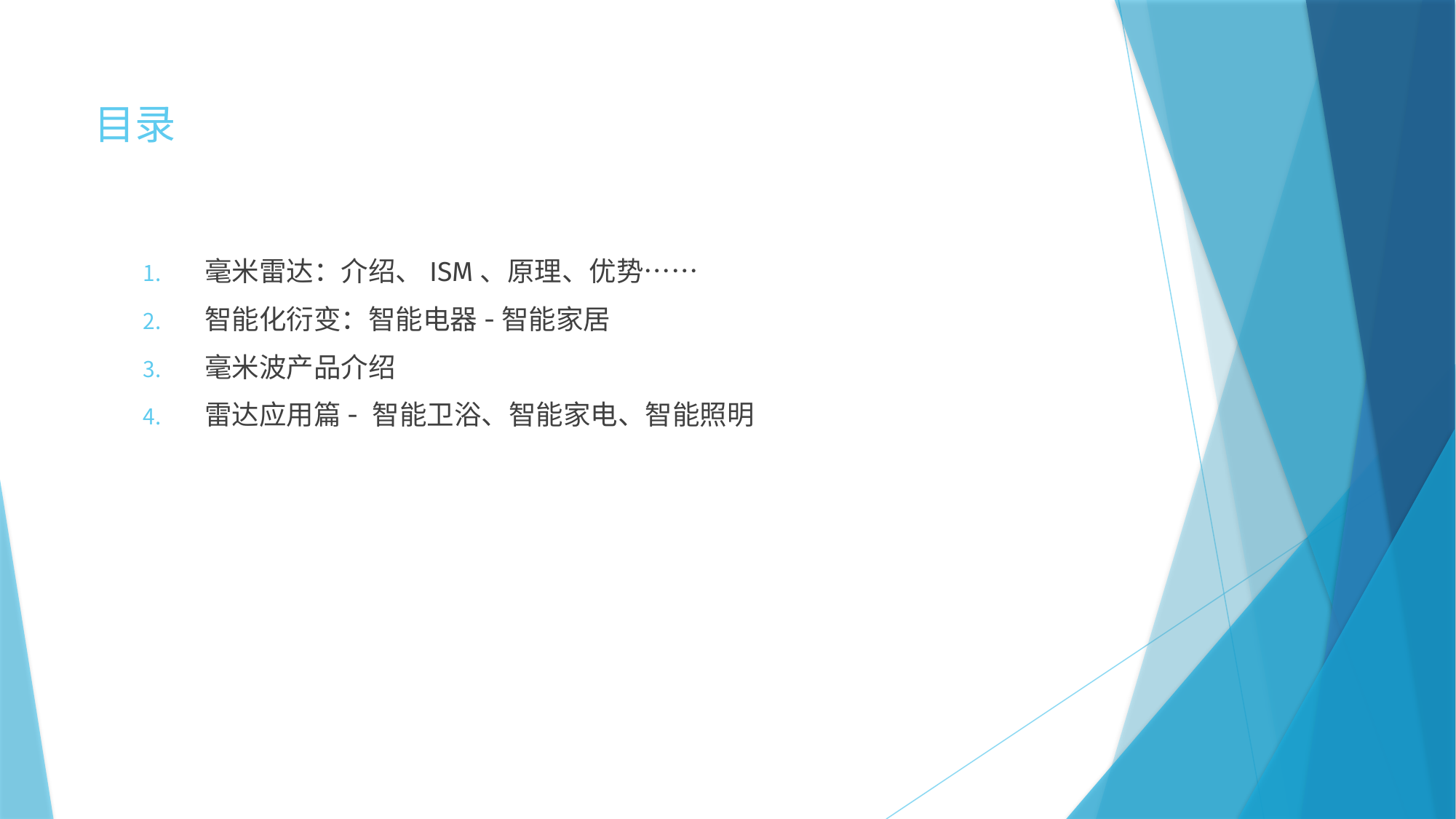

# 目录
毫米雷达：介绍、ISM、原理、优势……
智能化衍变：智能电器-智能家居
毫米波产品介绍
雷达应用篇- 智能卫浴、智能家电、智能照明